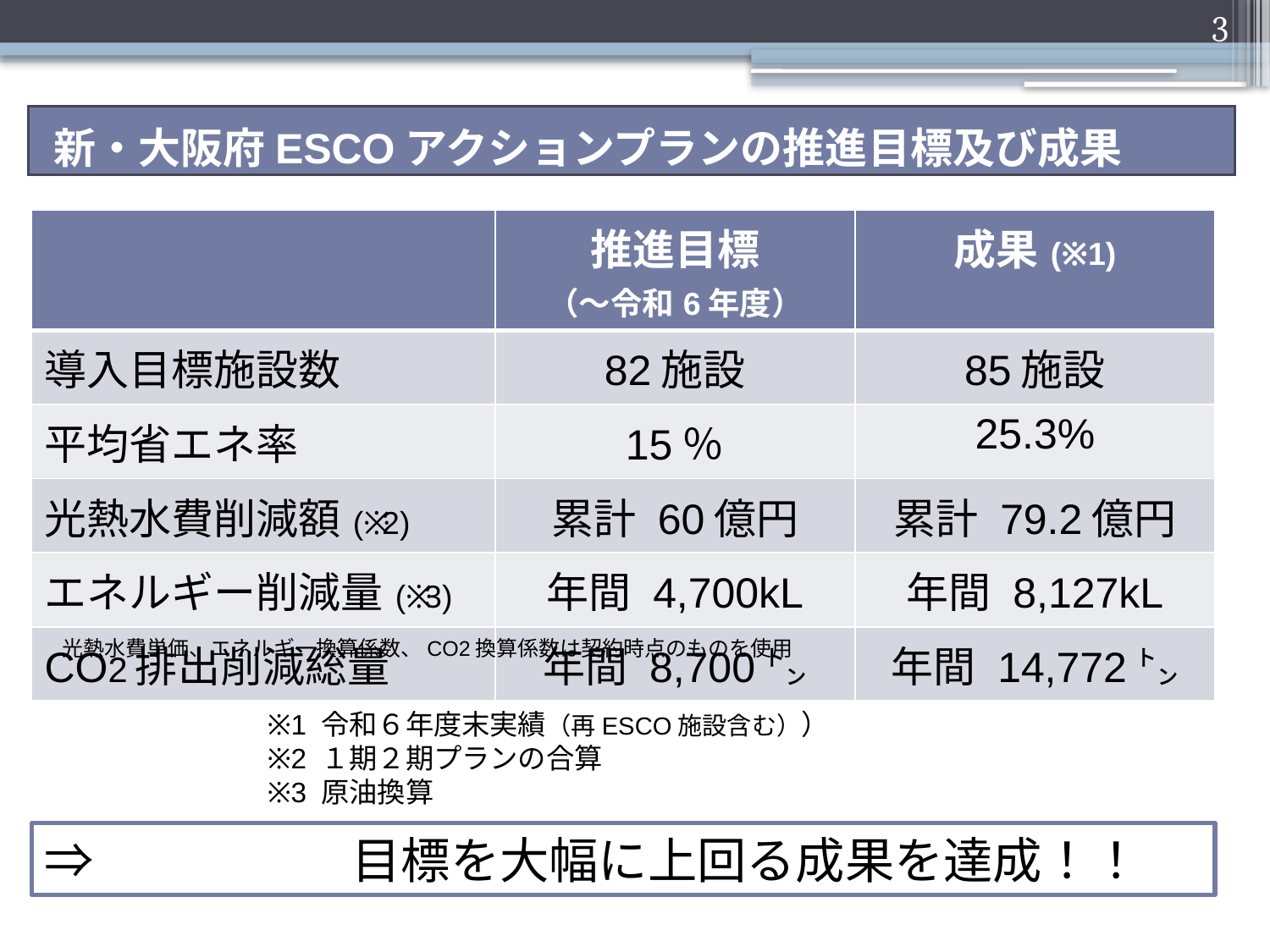

3

新・大阪府ESCOアクションプランの推進目標及び成果
|  | 推進目標 （～令和6年度） | 成果(※1) |
| --- | --- | --- |
| 導入目標施設数 | 82施設 | 85施設 |
| 平均省エネ率 | 15％ | 25.3% |
| 光熱水費削減額(※2) | 累計 60億円 | 累計 79.2億円 |
| エネルギー削減量(※3) | 年間 4,700kL | 年間 8,127kL |
| CO2排出削減総量 | 年間 8,700㌧ | 年間 14,772㌧ |
　光熱水費単価、エネルギー換算係数、CO2換算係数は契約時点のものを使用
※1 令和６年度末実績（再ESCO施設含む））
※2 １期２期プランの合算
※3 原油換算
⇒　　　　　目標を大幅に上回る成果を達成！！